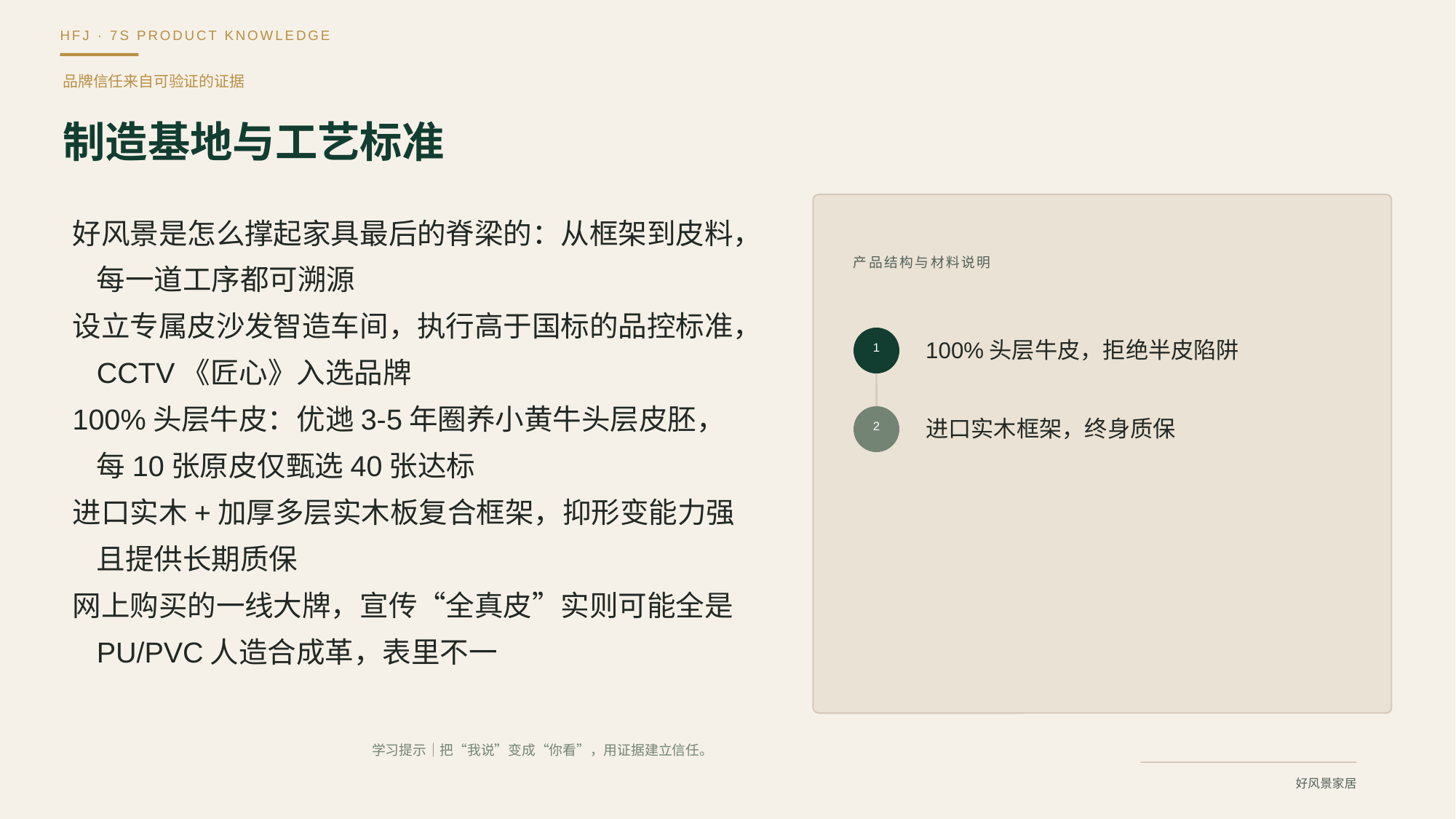

品牌信任来自可验证的证据
制造基地与工艺标准
好风景是怎么撑起家具最后的脊梁的：从框架到皮料，每一道工序都可溯源
设立专属皮沙发智造车间，执行高于国标的品控标准，CCTV《匠心》入选品牌
100%头层牛皮：优逇3-5年圈养小黄牛头层皮胚，每10张原皮仅甄选40张达标
进口实木+加厚多层实木板复合框架，抑形变能力强且提供长期质保
网上购买的一线大牌，宣传“全真皮”实则可能全是PU/PVC人造合成革，表里不一

产品结构与材料说明

100%头层牛皮，拒绝半皮陷阱
1

进口实木框架，终身质保
2
学习提示｜把“我说”变成“你看”，用证据建立信任。
4